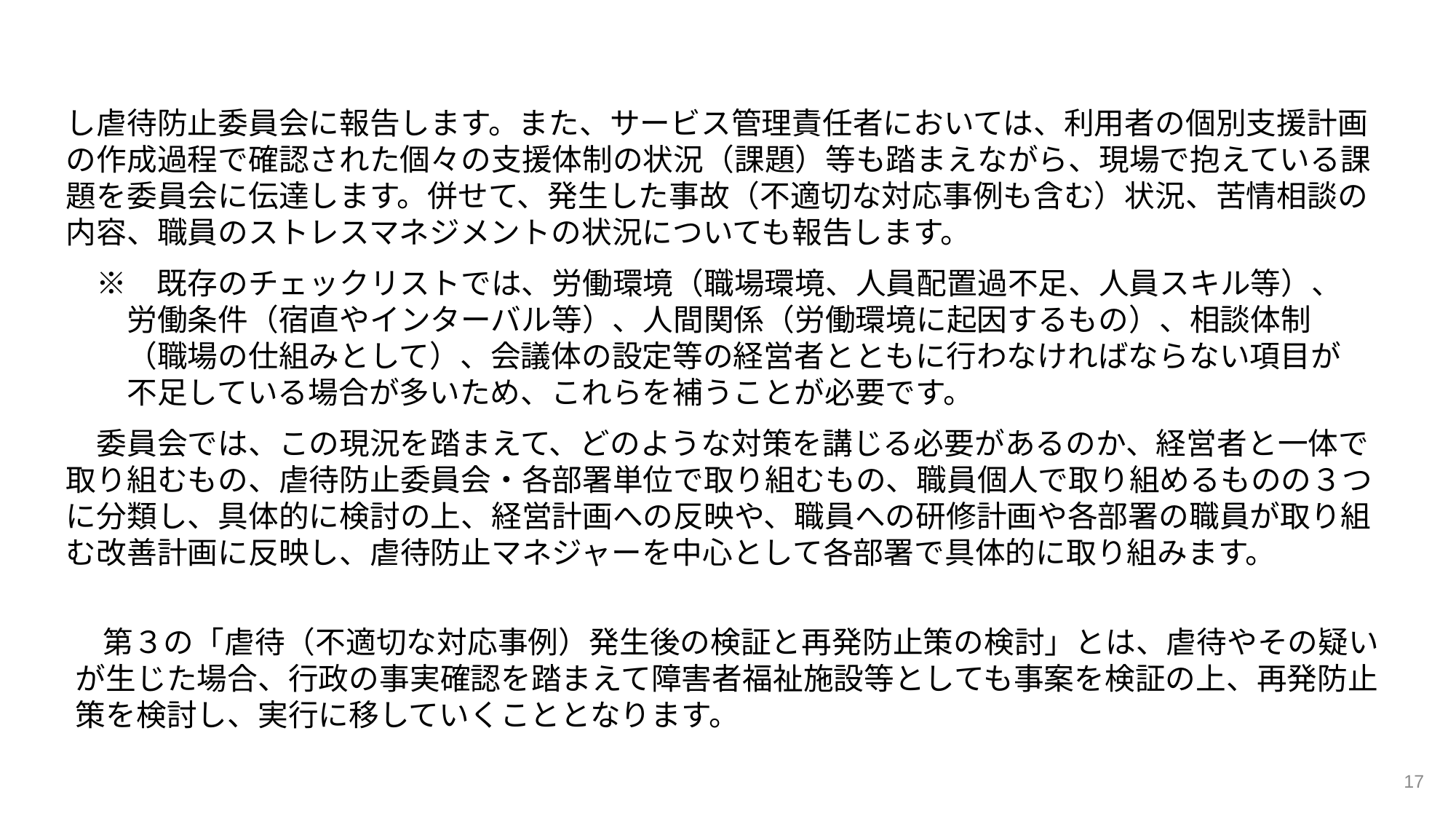

し虐待防止委員会に報告します。また、サービス管理責任者においては、利用者の個別支援計画の作成過程で確認された個々の支援体制の状況（課題）等も踏まえながら、現場で抱えている課題を委員会に伝達します。併せて、発生した事故（不適切な対応事例も含む）状況、苦情相談の内容、職員のストレスマネジメントの状況についても報告します。

　※　既存のチェックリストでは、労働環境（職場環境、人員配置過不足、人員スキル等）、
　　労働条件（宿直やインターバル等）、人間関係（労働環境に起因するもの）、相談体制
　　（職場の仕組みとして）、会議体の設定等の経営者とともに行わなければならない項目が
　　不足している場合が多いため、これらを補うことが必要です。

　委員会では、この現況を踏まえて、どのような対策を講じる必要があるのか、経営者と一体で取り組むもの、虐待防止委員会・各部署単位で取り組むもの、職員個人で取り組めるものの３つに分類し、具体的に検討の上、経営計画への反映や、職員への研修計画や各部署の職員が取り組む改善計画に反映し、虐待防止マネジャーを中心として各部署で具体的に取り組みます。
　第３の「虐待（不適切な対応事例）発生後の検証と再発防止策の検討」とは、虐待やその疑いが生じた場合、行政の事実確認を踏まえて障害者福祉施設等としても事案を検証の上、再発防止策を検討し、実行に移していくこととなります。
17